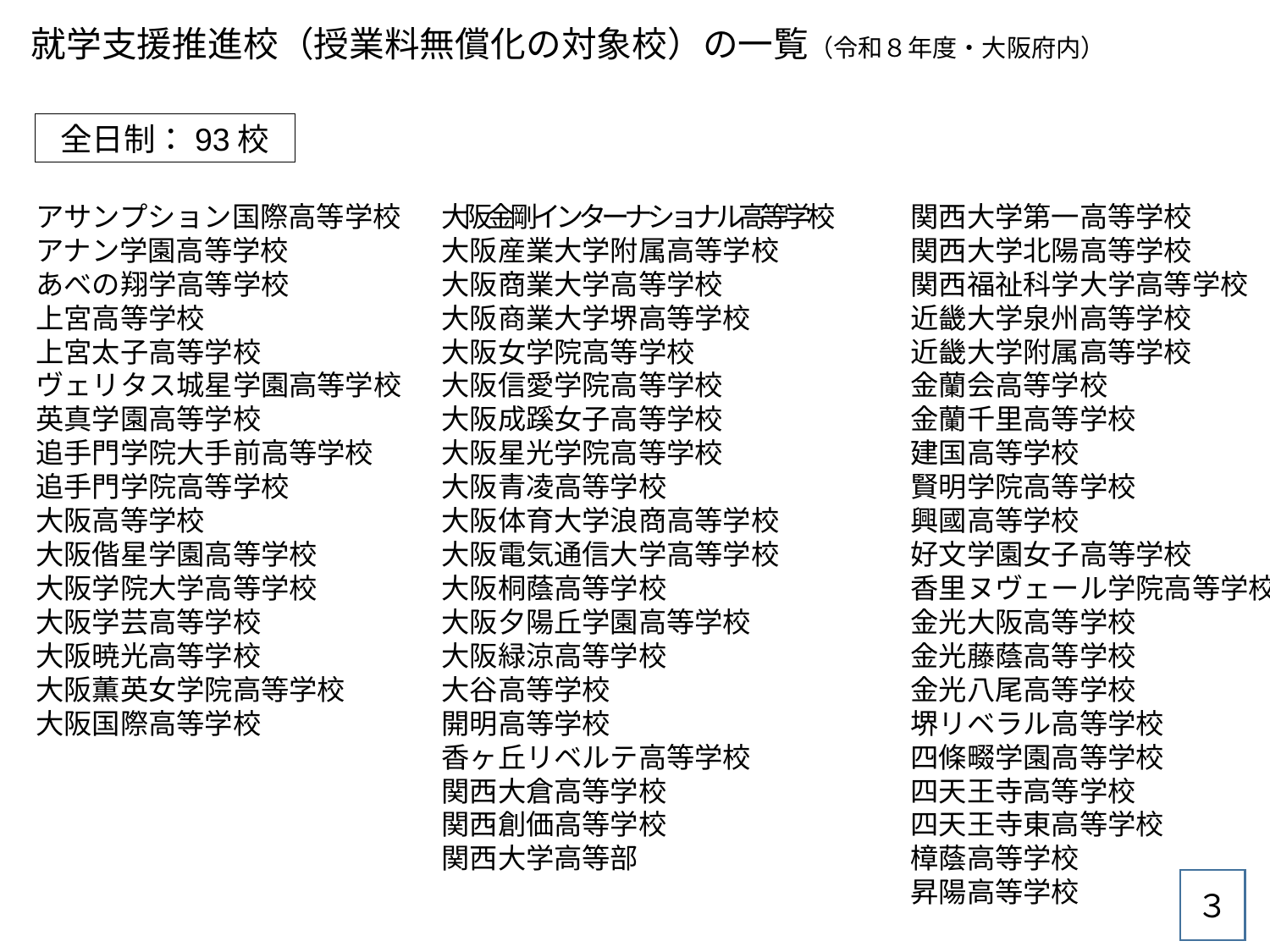

就学支援推進校（授業料無償化の対象校）の一覧（令和８年度・大阪府内）
全日制：93校
アサンプション国際高等学校
アナン学園高等学校
あべの翔学高等学校
上宮高等学校
上宮太子高等学校
ヴェリタス城星学園高等学校
英真学園高等学校
追手門学院大手前高等学校
追手門学院高等学校
大阪高等学校
大阪偕星学園高等学校
大阪学院大学高等学校
大阪学芸高等学校
大阪暁光高等学校
大阪薫英女学院高等学校
大阪国際高等学校
大阪金剛インターナショナル高等学校
大阪産業大学附属高等学校
大阪商業大学高等学校
大阪商業大学堺高等学校
大阪女学院高等学校
大阪信愛学院高等学校
大阪成蹊女子高等学校
大阪星光学院高等学校
大阪青凌高等学校
大阪体育大学浪商高等学校
大阪電気通信大学高等学校
大阪桐蔭高等学校
大阪夕陽丘学園高等学校
大阪緑涼高等学校
大谷高等学校
開明高等学校
香ヶ丘リベルテ高等学校
関西大倉高等学校
関西創価高等学校
関西大学高等部
関西大学第一高等学校
関西大学北陽高等学校
関西福祉科学大学高等学校
近畿大学泉州高等学校
近畿大学附属高等学校
金蘭会高等学校
金蘭千里高等学校
建国高等学校
賢明学院高等学校
興國高等学校
好文学園女子高等学校
香里ヌヴェール学院高等学校
金光大阪高等学校
金光藤蔭高等学校
金光八尾高等学校
堺リベラル高等学校
四條畷学園高等学校
四天王寺高等学校
四天王寺東高等学校
樟蔭高等学校
昇陽高等学校
３